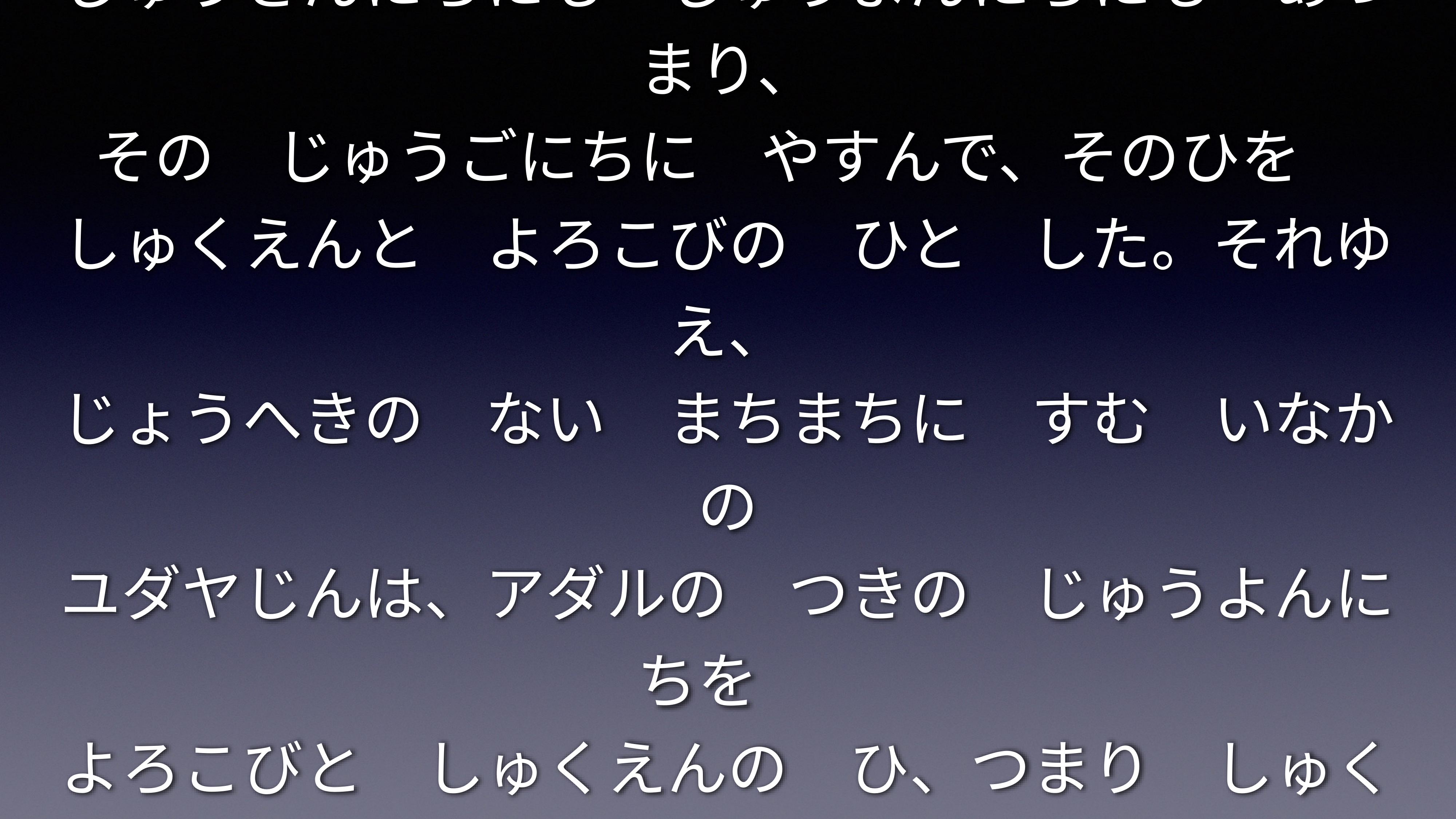

しかし、シュシャンにいる　ユダヤじんは、その
じゅうさんにちにも　じゅうよんにちにも　あつまり、
その　じゅうごにちに　やすんで、そのひを
しゅくえんと　よろこびの　ひと　した。それゆえ、
じょうへきの　ない　まちまちに　すむ　いなかの
ユダヤじんは、アダルの　つきの　じゅうよんにちを
よろこびと　しゅくえんの　ひ、つまり　しゅくじつとし、
たがいに　ごちそうを　おくりかわす　ひとした。 (18～19)